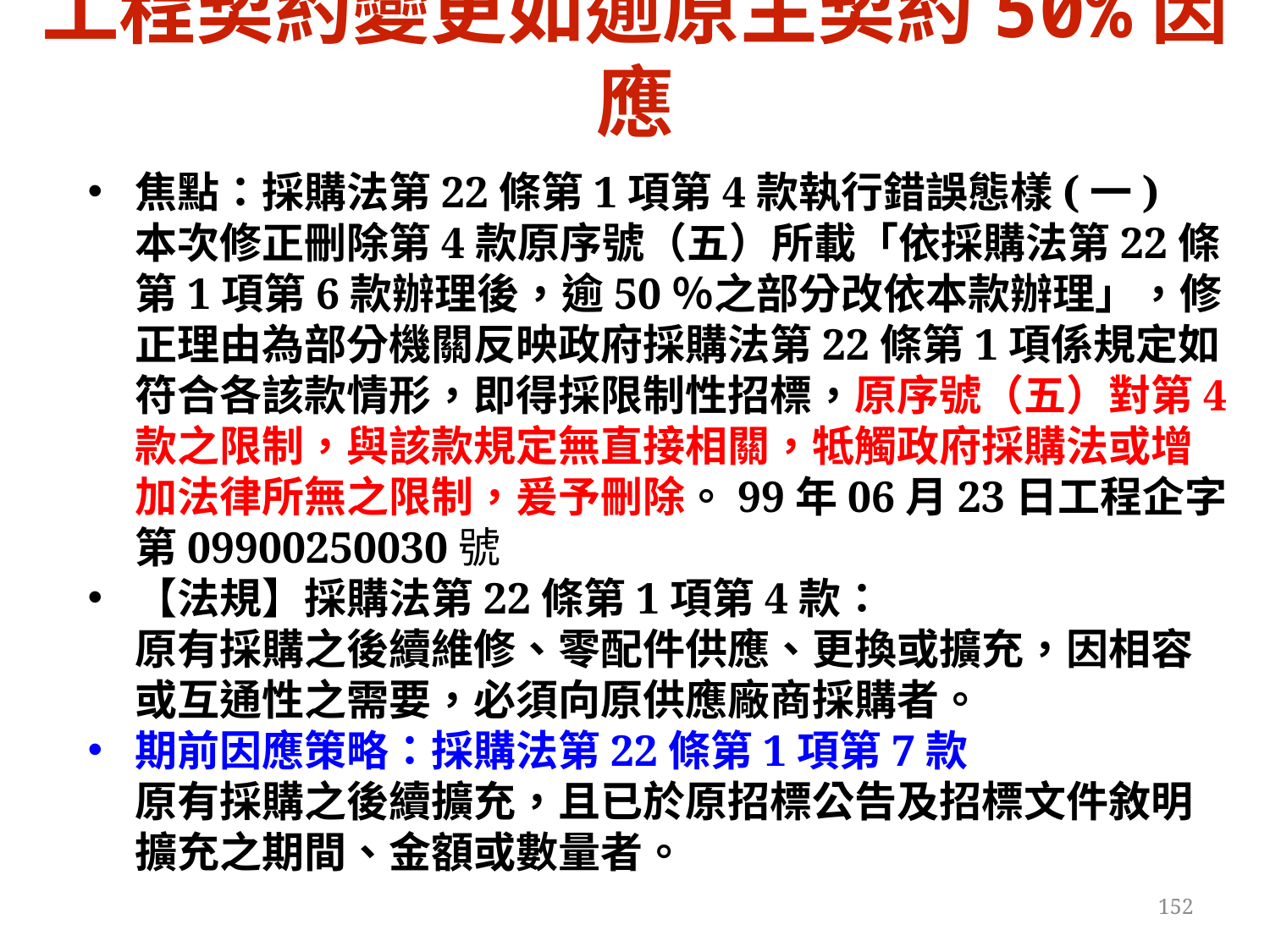

工程契約變更如逾原主契約50%因應
焦點：採購法第22條第1項第4款執行錯誤態樣(一)
本次修正刪除第4款原序號（五）所載「依採購法第22條第1項第6款辦理後，逾50％之部分改依本款辦理」，修正理由為部分機關反映政府採購法第22條第1項係規定如符合各該款情形，即得採限制性招標，原序號（五）對第4款之限制，與該款規定無直接相關，牴觸政府採購法或增加法律所無之限制，爰予刪除。99年06月23日工程企字第09900250030號
【法規】採購法第22條第1項第4款：
原有採購之後續維修、零配件供應、更換或擴充，因相容或互通性之需要，必須向原供應廠商採購者。
期前因應策略：採購法第22條第1項第7款
原有採購之後續擴充，且已於原招標公告及招標文件敘明擴充之期間、金額或數量者。

152